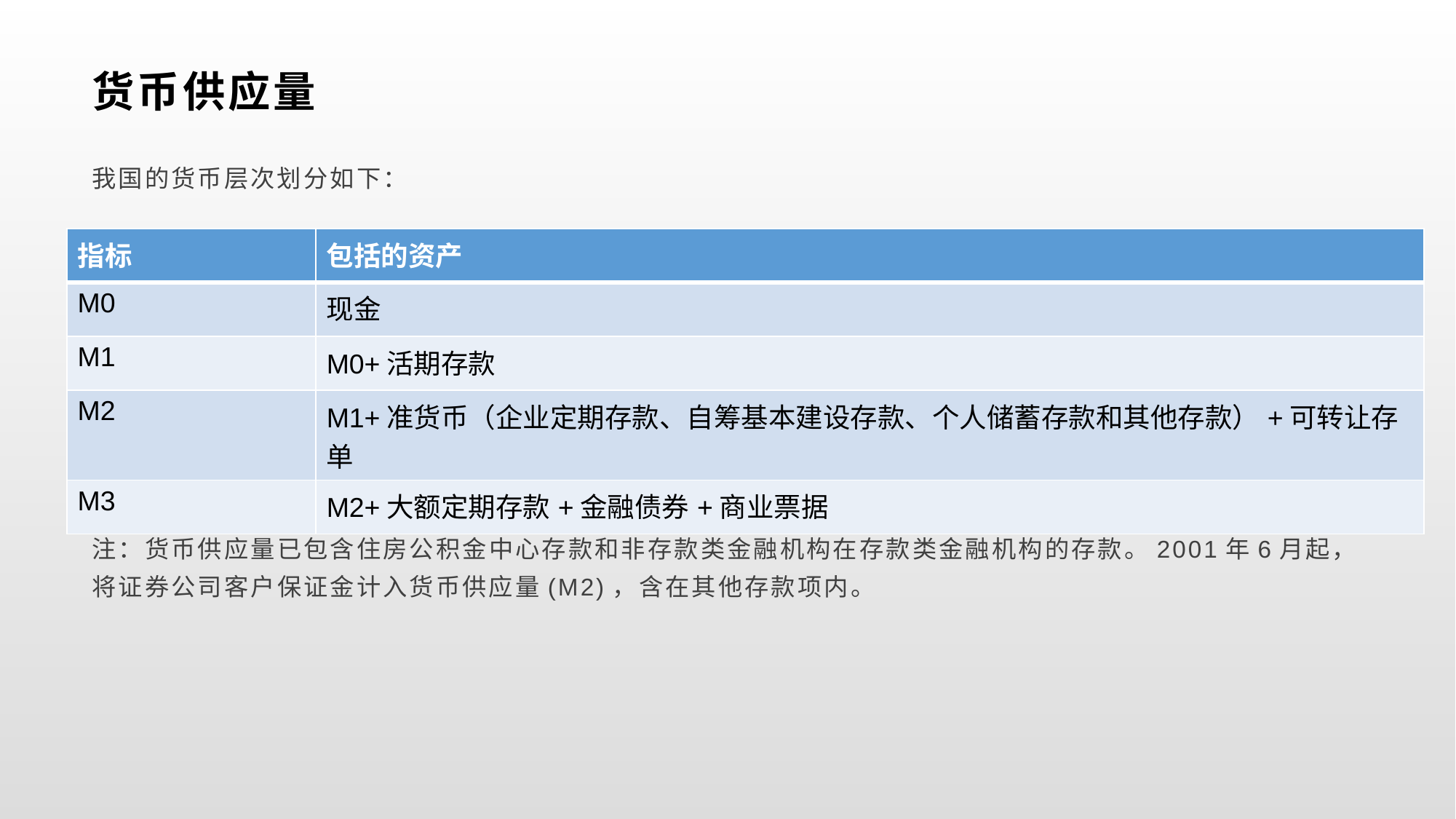

# 货币供应量
我国的货币层次划分如下：

注：货币供应量已包含住房公积金中心存款和非存款类金融机构在存款类金融机构的存款。2001年6月起，将证券公司客户保证金计入货币供应量(M2)，含在其他存款项内。

| 指标 | 包括的资产 |
| --- | --- |
| M0 | 现金 |
| M1 | M0+活期存款 |
| M2 | M1+准货币（企业定期存款、自筹基本建设存款、个人储蓄存款和其他存款）+可转让存单 |
| M3 | M2+大额定期存款+金融债券+商业票据 |